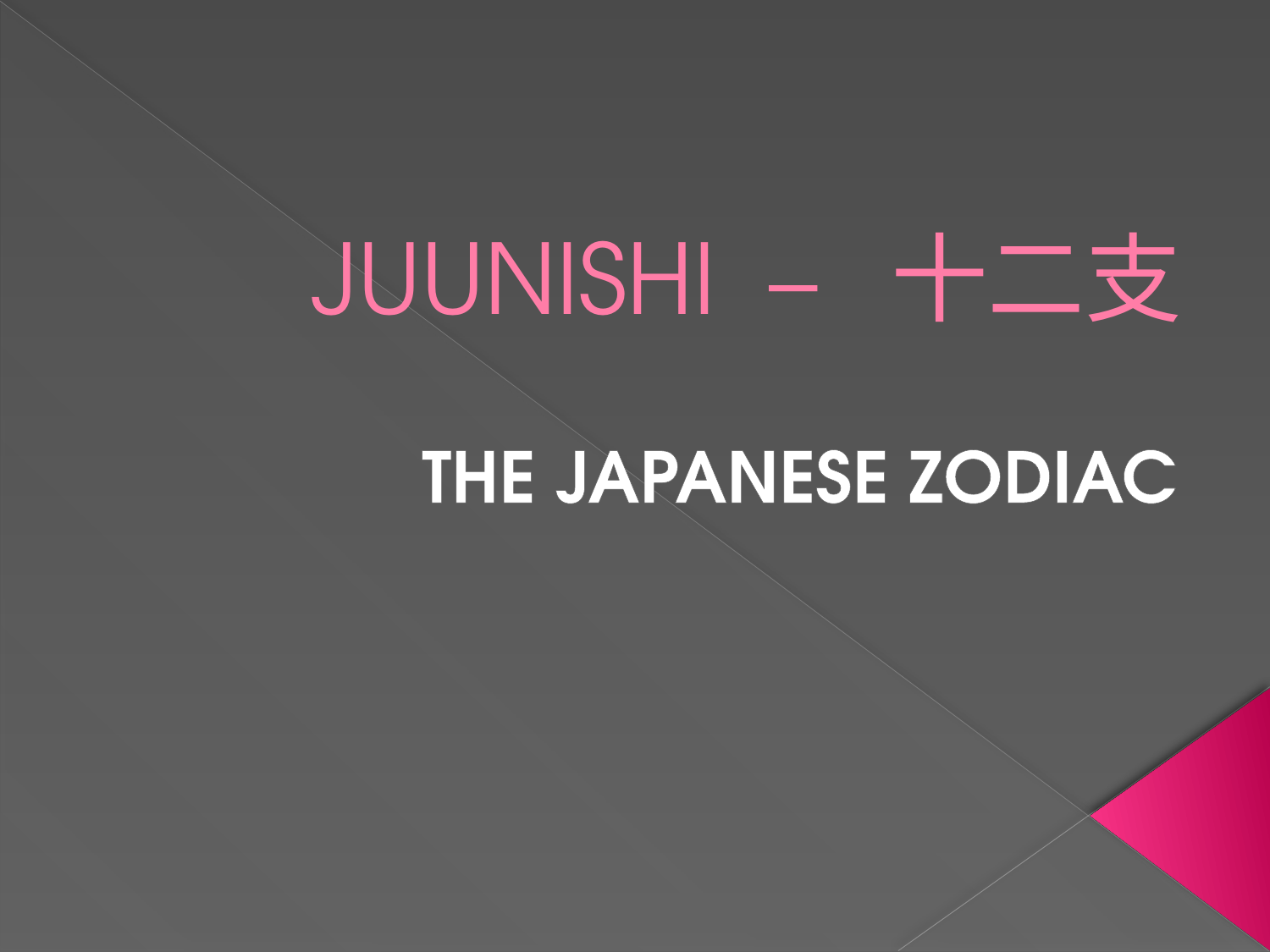

# JUUNISHI  –  十二支
THE JAPANESE ZODIAC